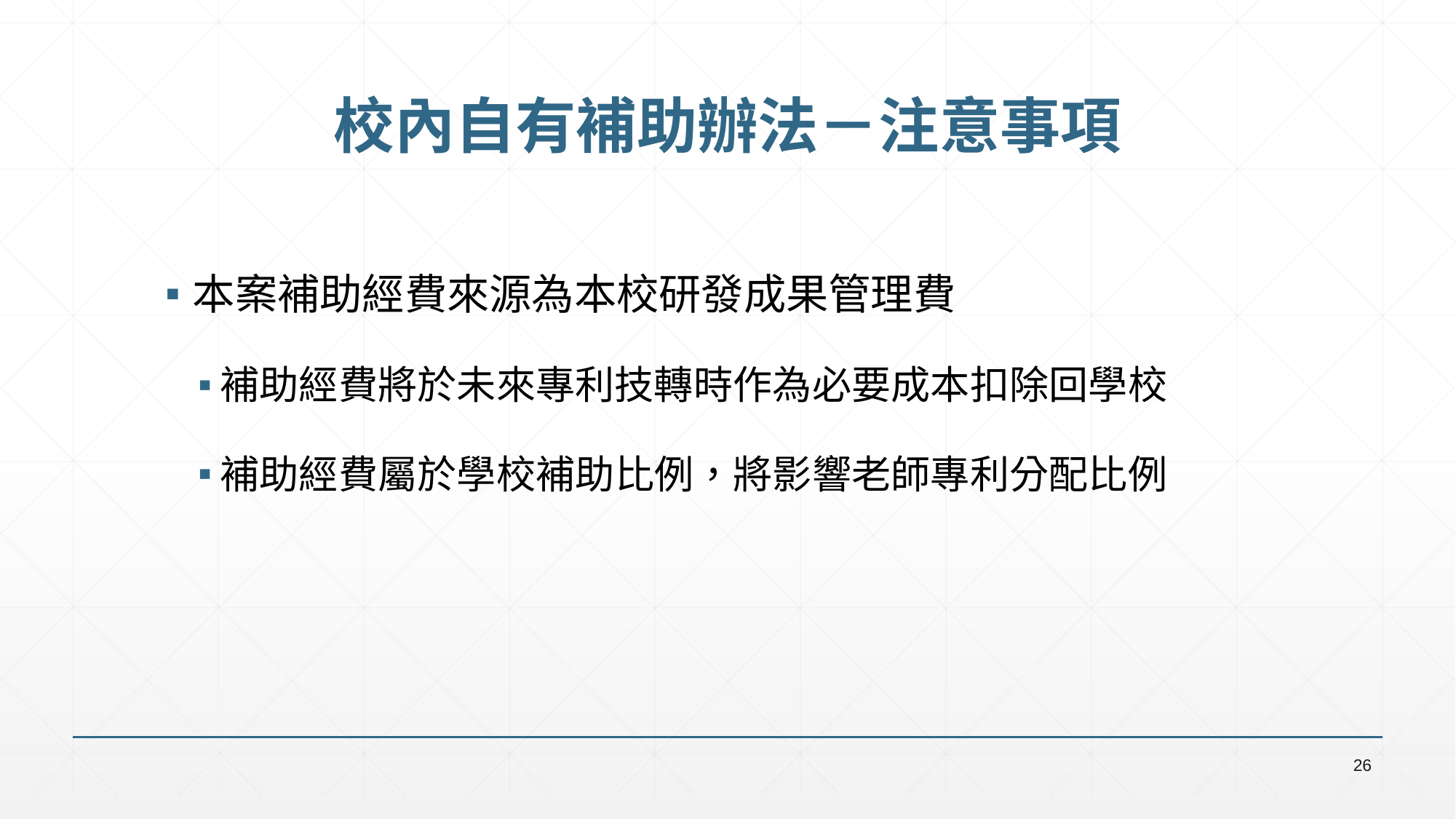

# 校內自有補助辦法－注意事項
本案補助經費來源為本校研發成果管理費
補助經費將於未來專利技轉時作為必要成本扣除回學校
補助經費屬於學校補助比例，將影響老師專利分配比例
26